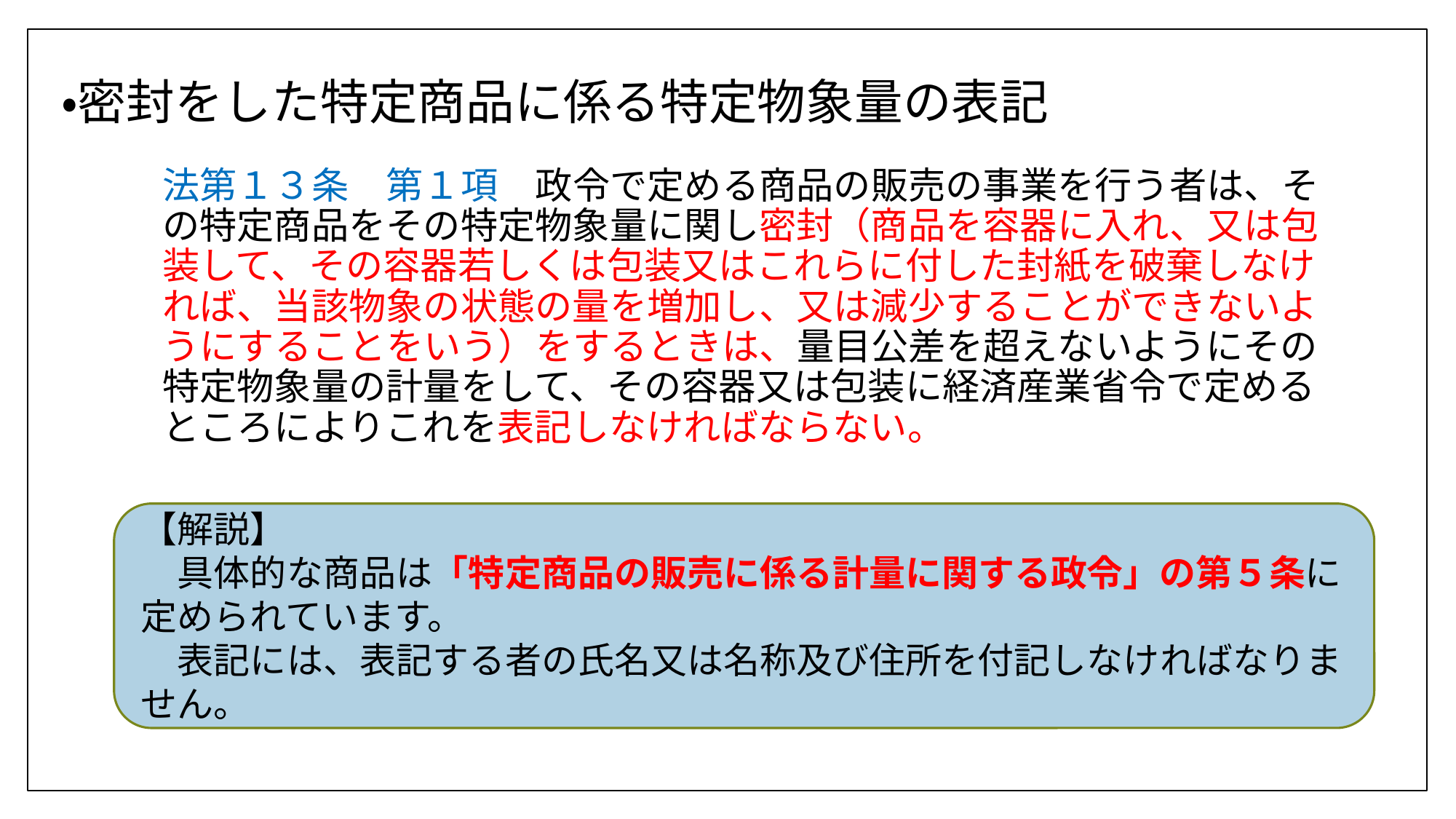

・・密封をした特定商品に係る特定物象量の表記
# 法第１３条　第１項　政令で定める商品の販売の事業を行う者は、その特定商品をその特定物象量に関し密封（商品を容器に入れ、又は包装して、その容器若しくは包装又はこれらに付した封紙を破棄しなければ、当該物象の状態の量を増加し、又は減少することができないようにすることをいう）をするときは、量目公差を超えないようにその特定物象量の計量をして、その容器又は包装に経済産業省令で定めるところによりこれを表記しなければならない。
【解説】
　具体的な商品は「特定商品の販売に係る計量に関する政令」の第５条に定められています。
　表記には、表記する者の氏名又は名称及び住所を付記しなければなりません。